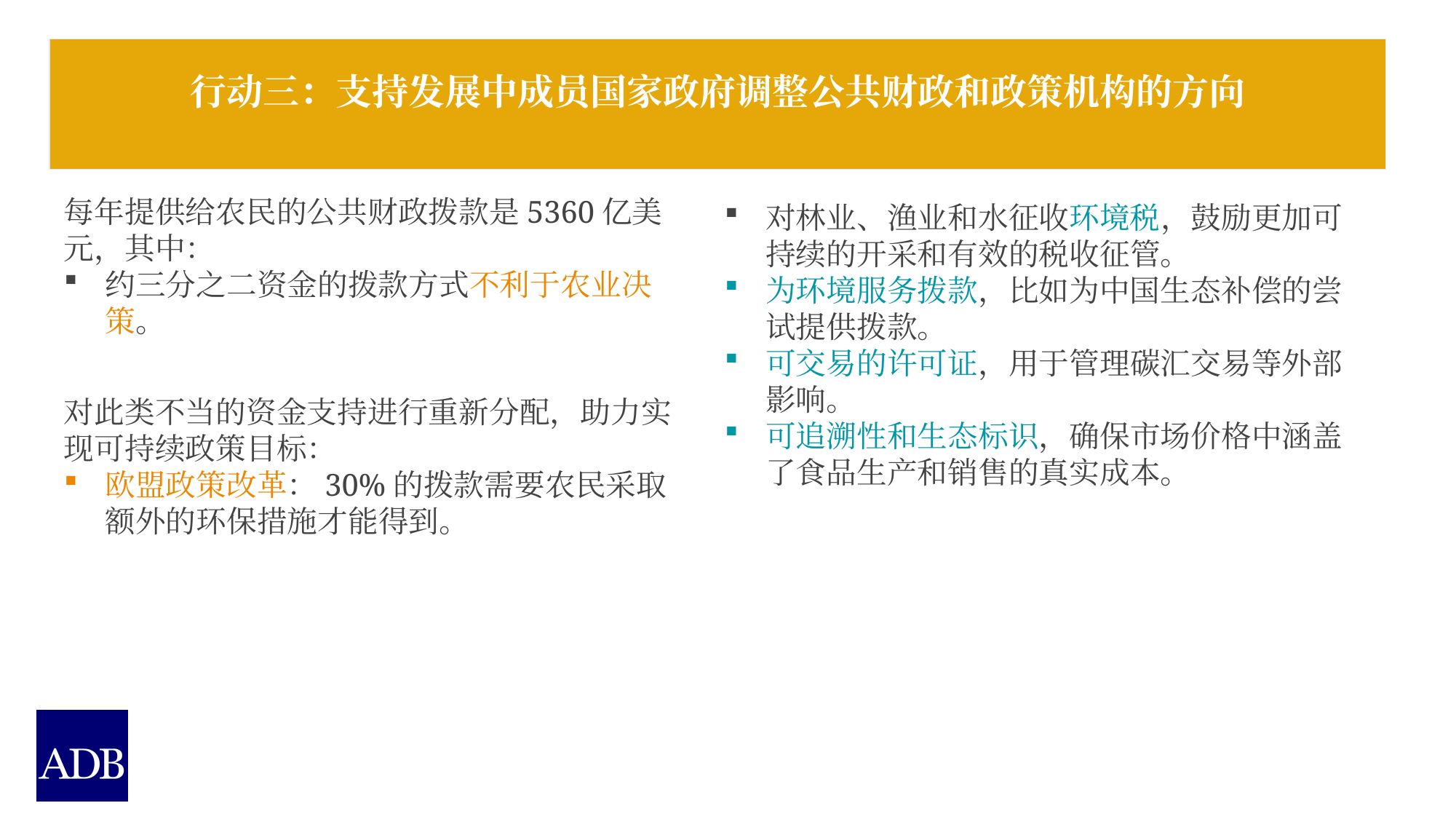

行动三：支持发展中成员国家政府调整公共财政和政策机构的方向
每年提供给农民的公共财政拨款是5360亿美元，其中：
约三分之二资金的拨款方式不利于农业决策。

对此类不当的资金支持进行重新分配，助力实现可持续政策目标：
欧盟政策改革：30%的拨款需要农民采取额外的环保措施才能得到。

对林业、渔业和水征收环境税，鼓励更加可持续的开采和有效的税收征管。
为环境服务拨款，比如为中国生态补偿的尝试提供拨款。
可交易的许可证，用于管理碳汇交易等外部影响。
可追溯性和生态标识，确保市场价格中涵盖了食品生产和销售的真实成本。